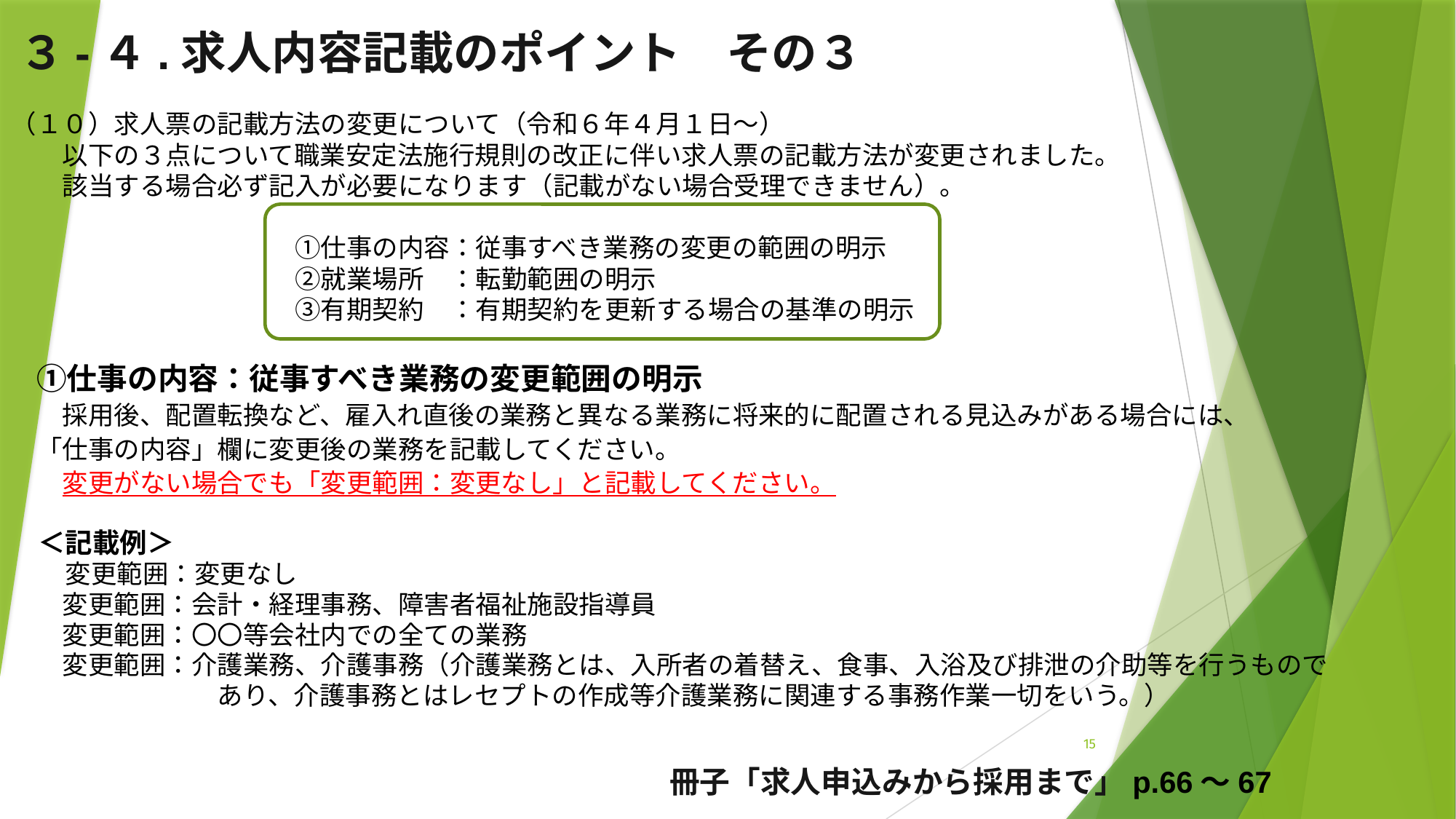

３-４.求人内容記載のポイント　その３

（１０）求人票の記載方法の変更について（令和６年４月１日～）
　　以下の３点について職業安定法施行規則の改正に伴い求人票の記載方法が変更されました。
　　該当する場合必ず記入が必要になります（記載がない場合受理できません）。

　　　　　　　　　　　①仕事の内容：従事すべき業務の変更の範囲の明示
　　　　　　　　　　　②就業場所　：転勤範囲の明示
　　　　　　　　　　　③有期契約　：有期契約を更新する場合の基準の明示

　①仕事の内容：従事すべき業務の変更範囲の明示
　　採用後、配置転換など、雇入れ直後の業務と異なる業務に将来的に配置される見込みがある場合には、
　「仕事の内容」欄に変更後の業務を記載してください。
　　変更がない場合でも「変更範囲：変更なし」と記載してください。

　＜記載例＞
　　変更範囲：変更なし
　　変更範囲：会計・経理事務、障害者福祉施設指導員
　　変更範囲：〇〇等会社内での全ての業務
　　変更範囲：介護業務、介護事務（介護業務とは、入所者の着替え、食事、入浴及び排泄の介助等を行うもので
　　　　　　　　あり、介護事務とはレセプトの作成等介護業務に関連する事務作業一切をいう。）

15
冊子「求人申込みから採用まで」p.66～67